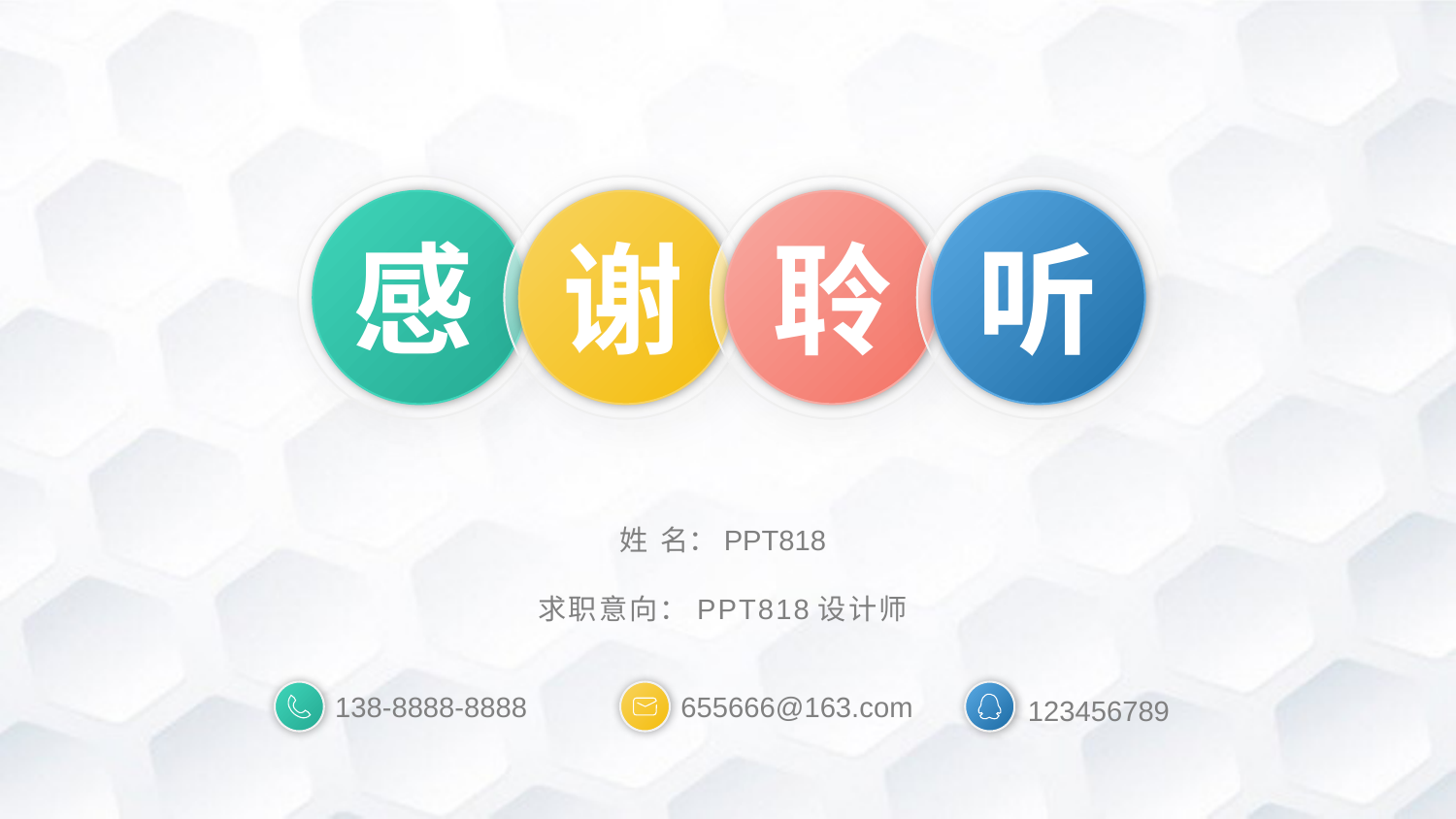

感

谢

聆

听
姓  名：PPT818
求职意向：PPT818设计师

138-8888-8888
655666@163.com
123456789